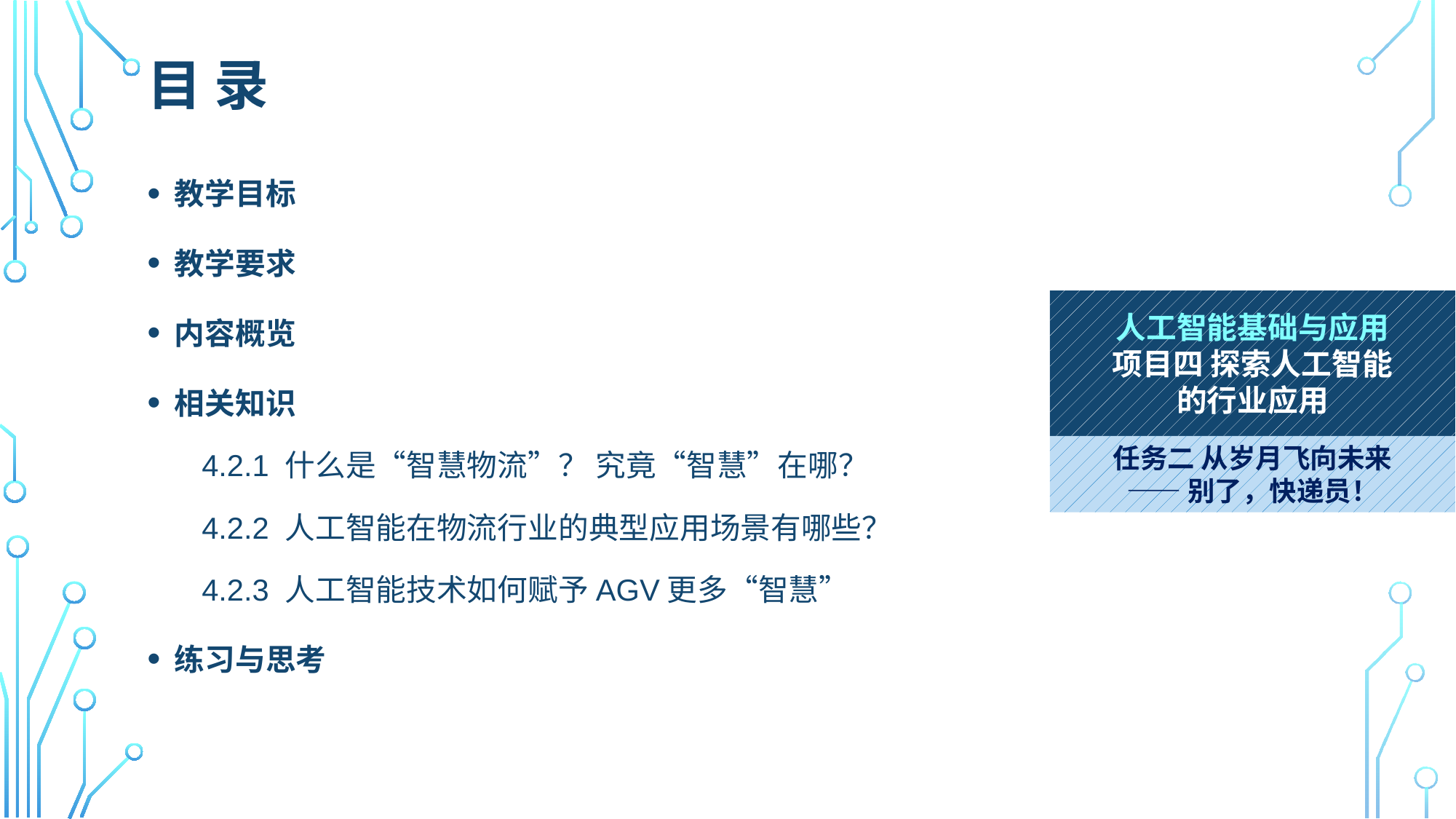

# 目 录
教学目标
教学要求
内容概览
相关知识
4.2.1 什么是“智慧物流”？ 究竟“智慧”在哪？
4.2.2 人工智能在物流行业的典型应用场景有哪些？
4.2.3 人工智能技术如何赋予AGV更多“智慧”
练习与思考
人工智能基础与应用
项目四 探索人工智能
的行业应用
任务二 从岁月飞向未来
——别了，快递员！